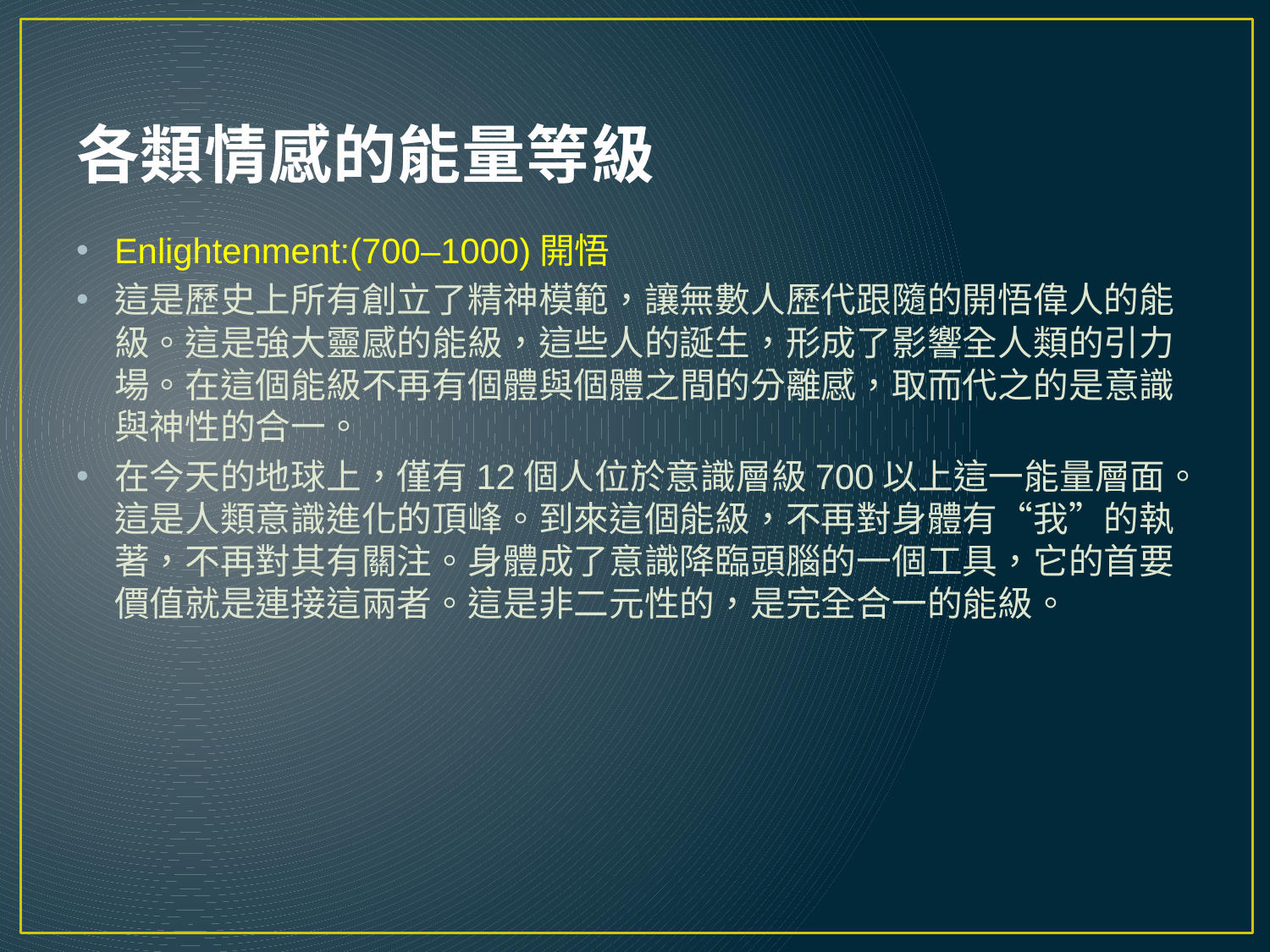

# 各類情感的能量等級
Enlightenment:(700–1000)開悟
這是歷史上所有創立了精神模範，讓無數人歷代跟隨的開悟偉人的能級。這是強大靈感的能級，這些人的誕生，形成了影響全人類的引力場。在這個能級不再有個體與個體之間的分離感，取而代之的是意識與神性的合一。
在今天的地球上，僅有12個人位於意識層級700以上這一能量層面。這是人類意識進化的頂峰。到來這個能級，不再對身體有“我”的執著，不再對其有關注。身體成了意識降臨頭腦的一個工具，它的首要價值就是連接這兩者。這是非二元性的，是完全合一的能級。